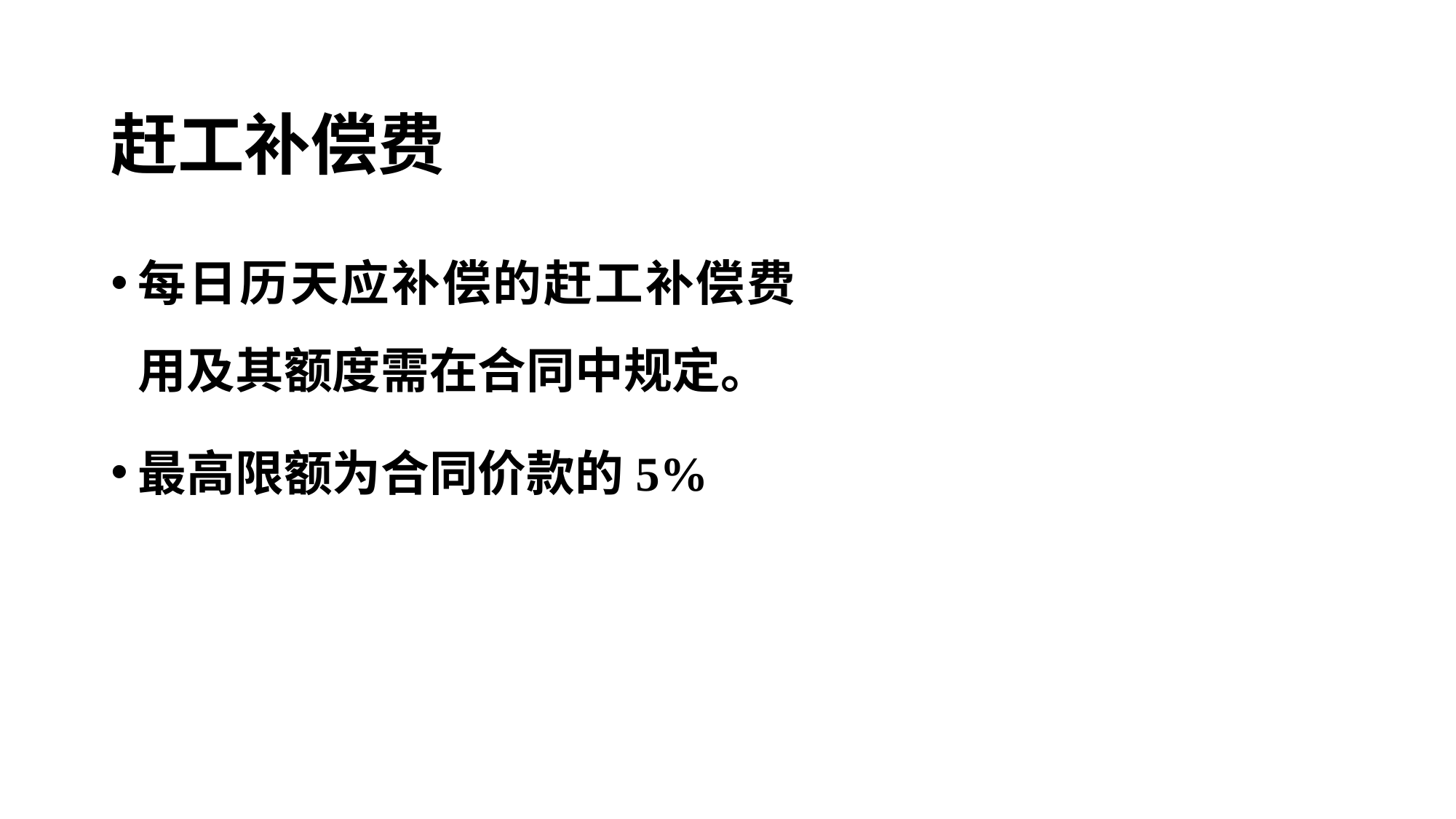

# 赶工补偿费
每日历天应补偿的赶工补偿费用及其额度需在合同中规定。
最高限额为合同价款的5%